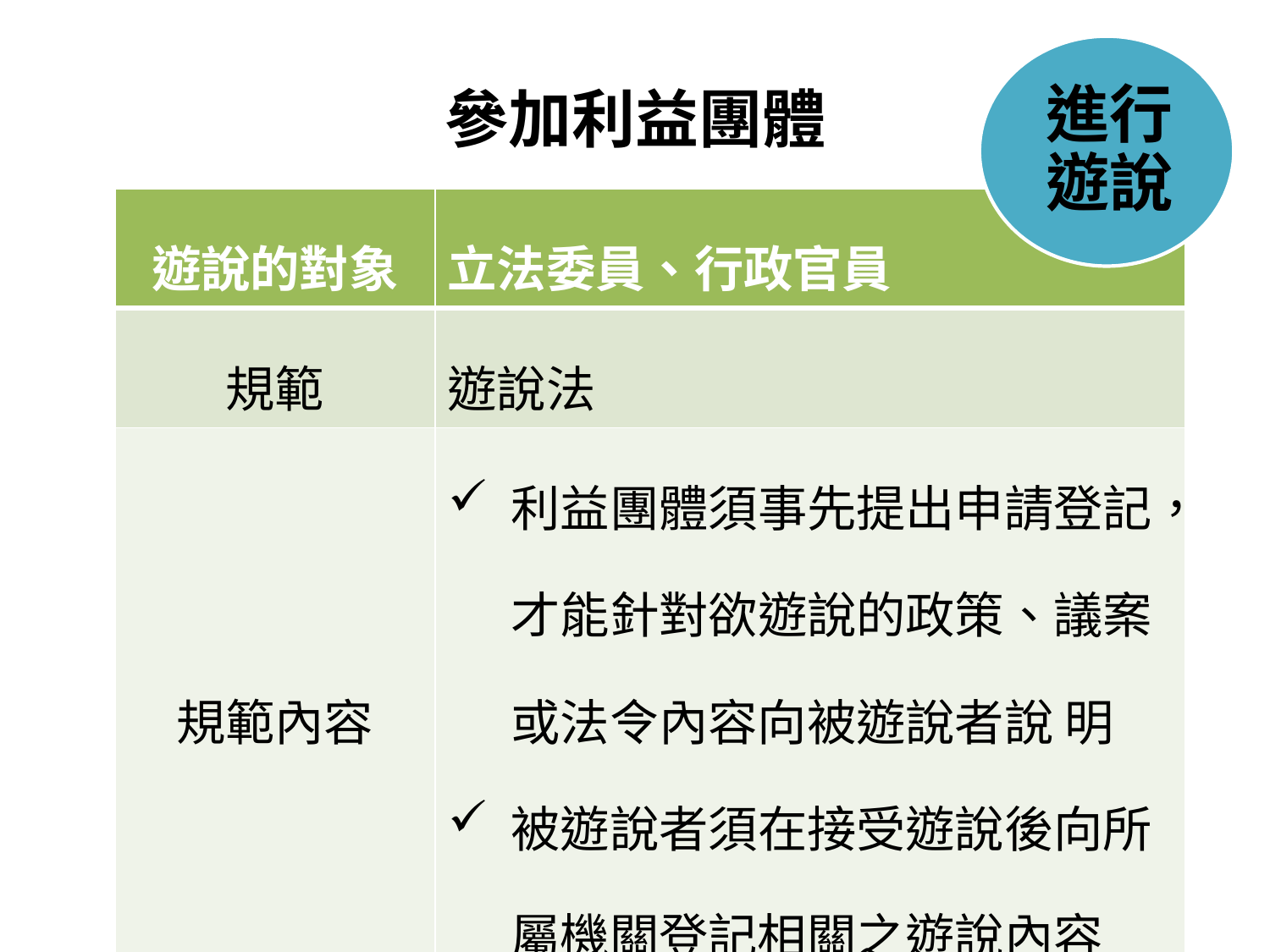

進行遊說
# 參加利益團體
| 遊說的對象 | 立法委員、行政官員 |
| --- | --- |
| 規範 | 遊說法 |
| 規範內容 | 利益團體須事先提出申請登記，才能針對欲遊說的政策、議案或法令內容向被遊說者說 明 被遊說者須在接受遊說後向所屬機關登記相關之遊說內容 |